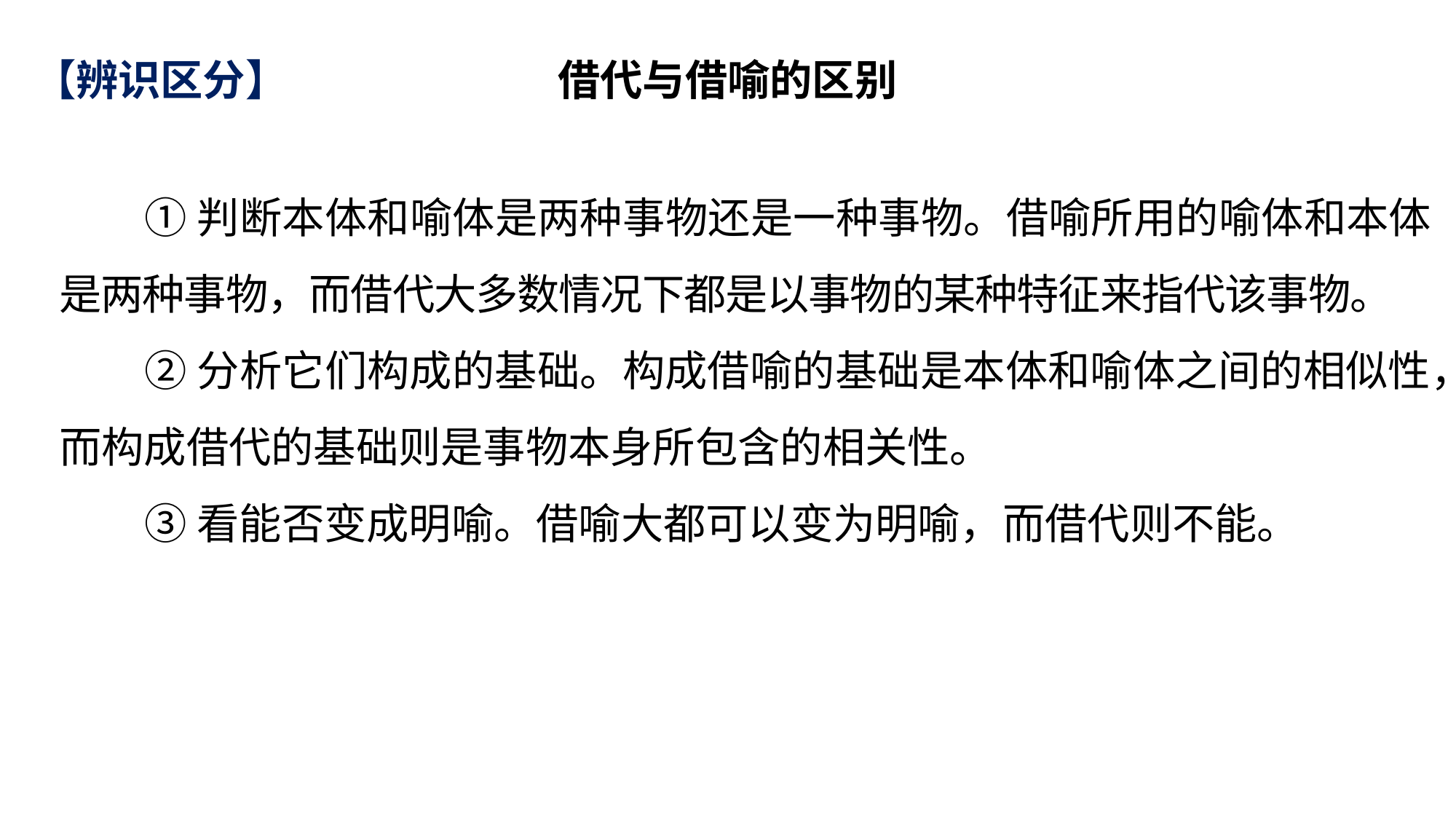

【辨识区分】                            借代与借喻的区别
①判断本体和喻体是两种事物还是一种事物。借喻所用的喻体和本体是两种事物，而借代大多数情况下都是以事物的某种特征来指代该事物。
②分析它们构成的基础。构成借喻的基础是本体和喻体之间的相似性，而构成借代的基础则是事物本身所包含的相关性。
③看能否变成明喻。借喻大都可以变为明喻，而借代则不能。